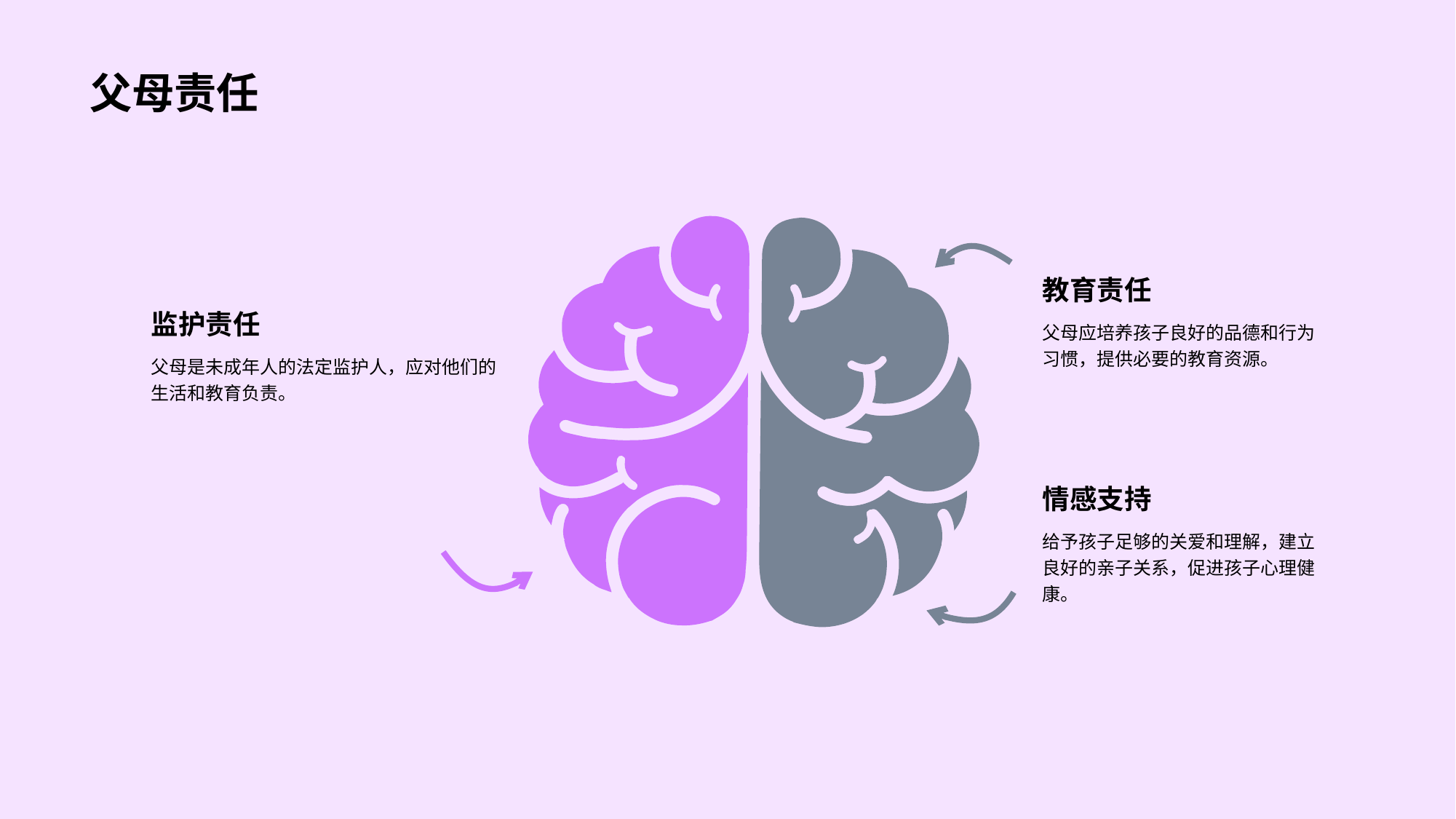

# 父母责任

教育责任
父母应培养孩子良好的品德和行为习惯，提供必要的教育资源。

监护责任
父母是未成年人的法定监护人，应对他们的生活和教育负责。
情感支持
给予孩子足够的关爱和理解，建立良好的亲子关系，促进孩子心理健康。